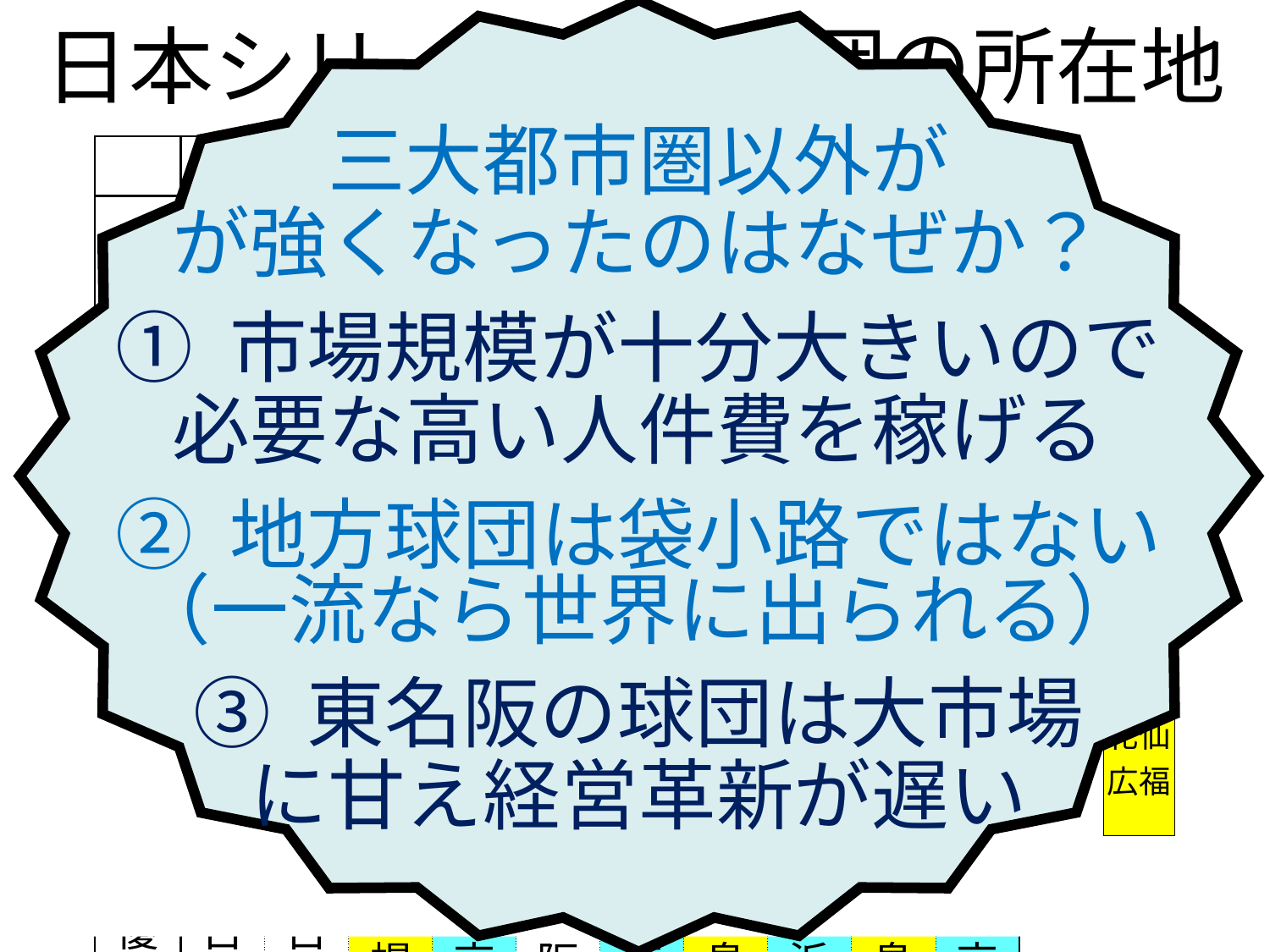

三大都市圏以外が
が強くなったのはなぜか？
① 市場規模が十分大きいので
必要な高い人件費を稼げる
② 地方球団は袋小路ではない
（一流なら世界に出られる）
③ 東名阪の球団は大市場
に甘え経営革新が遅い
日本シリーズ出場球団の所在地
|  | 2000 | 2001 | 2002 | 2003 | 2004 | 2005 | 2006 | 2007 | 2008 | 2009 |  |  |
| --- | --- | --- | --- | --- | --- | --- | --- | --- | --- | --- | --- | --- |
| 優勝 | 東京 | 東京 | 東京 | 福岡 | 埼玉 | 千葉 | 札幌 | 名古屋 | 埼玉 | 東京 |  |  |
| 準優勝 | 福岡 | 大阪 | 埼玉 | 大阪 | 名古屋 | 大阪 | 名古屋 | 札幌 | 東京 | 札幌 |  | 首都圏 |
|  |  |  |  |  |  |  |  |  |  |  |  |  |
|  | 2010 | 2011 | 2012 | 2013 | 2014 | 2015 | 2016 | 2017 | 2018 | 2019 |  |  |
| 優勝 | 千葉 | 福岡 | 東京 | 仙台 | 福岡 | 福岡 | 札幌 | 福岡 | 福岡 | 福岡 |  | 札仙広福 |
| 準優勝 | 名古屋 | 名古屋 | 札幌 | 東京 | 大阪 | 東京 | 広島 | 横浜 | 広島 | 東京 |  |  |